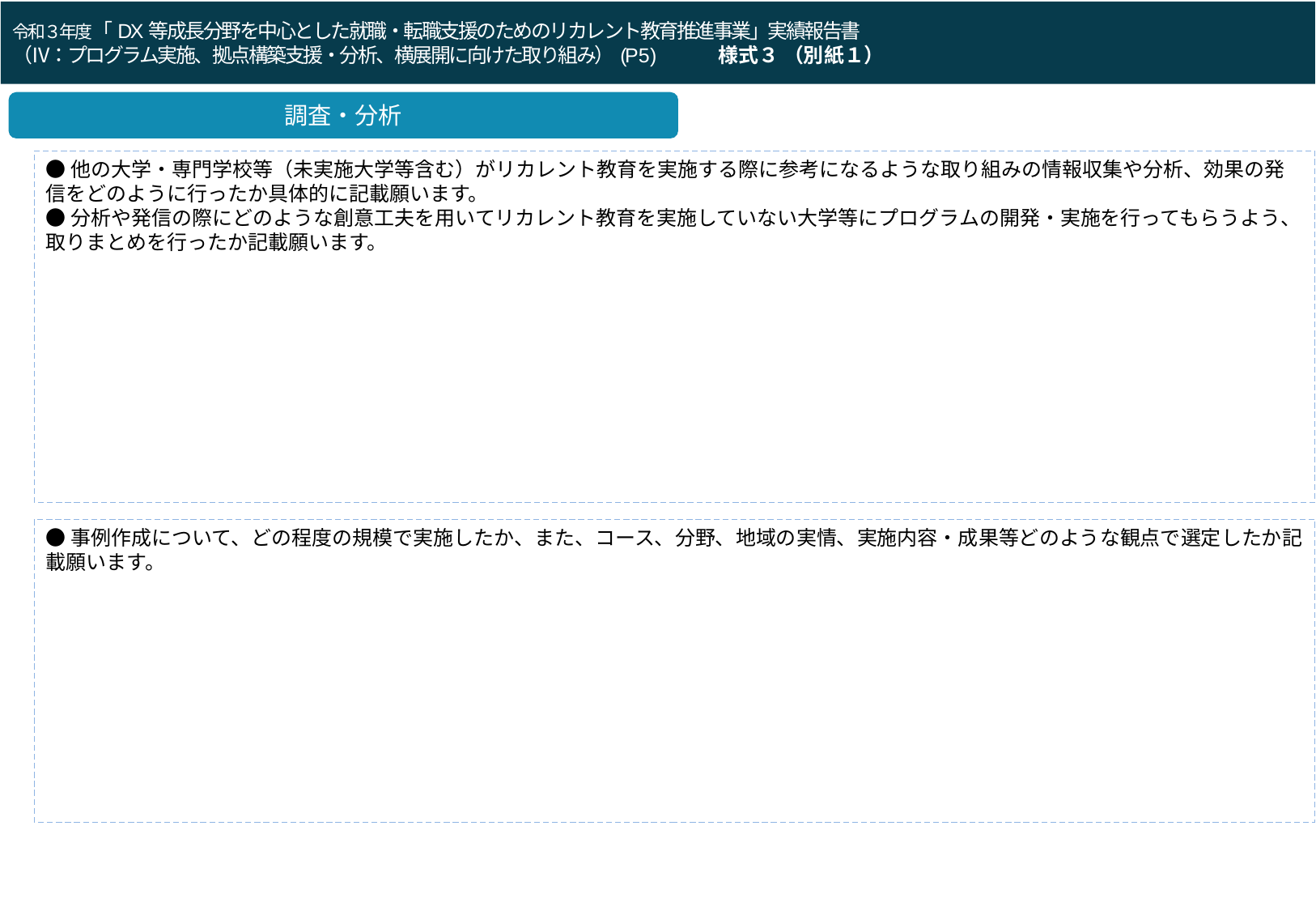

令和３年度「DX等成長分野を中心とした就職・転職支援のためのリカレント教育推進事業」実績報告書
（Ⅳ：プログラム実施、拠点構築支援・分析、横展開に向けた取り組み）(P5)　　　様式３ （別紙１）
令和３年度「DX等成長分野を中心とした就職・転職支援のためのリカレント教育推進事業」企画提案書（Ⅰ：DXリテラシー）(P5)
調査・分析
●他の大学・専門学校等（未実施大学等含む）がリカレント教育を実施する際に参考になるような取り組みの情報収集や分析、効果の発信をどのように行ったか具体的に記載願います。
●分析や発信の際にどのような創意工夫を用いてリカレント教育を実施していない大学等にプログラムの開発・実施を行ってもらうよう、取りまとめを行ったか記載願います。

●事例作成について、どの程度の規模で実施したか、また、コース、分野、地域の実情、実施内容・成果等どのような観点で選定したか記載願います。